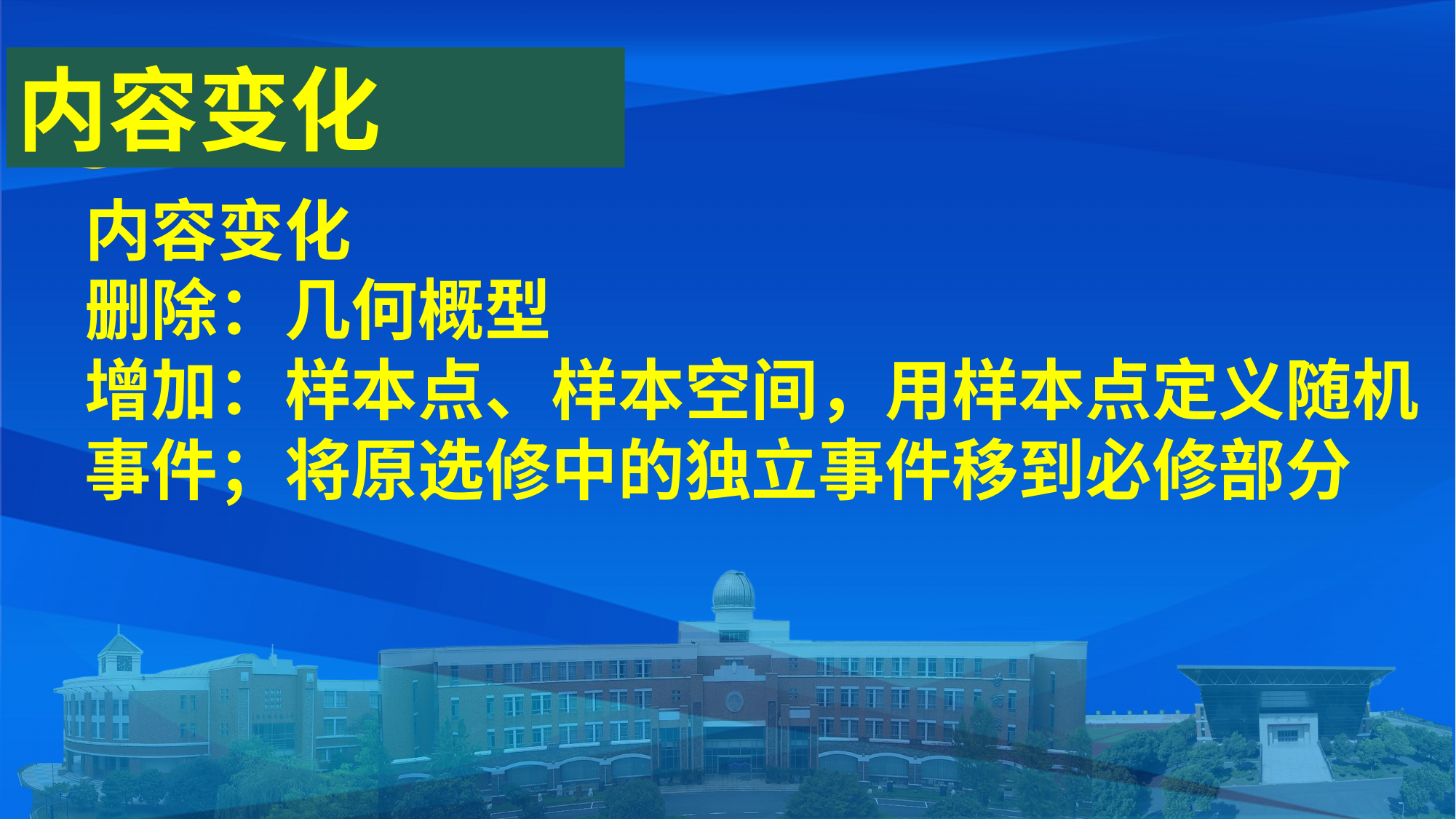

内容变化
内容变化
删除：几何概型
增加：样本点、样本空间，用样本点定义随机事件；将原选修中的独立事件移到必修部分